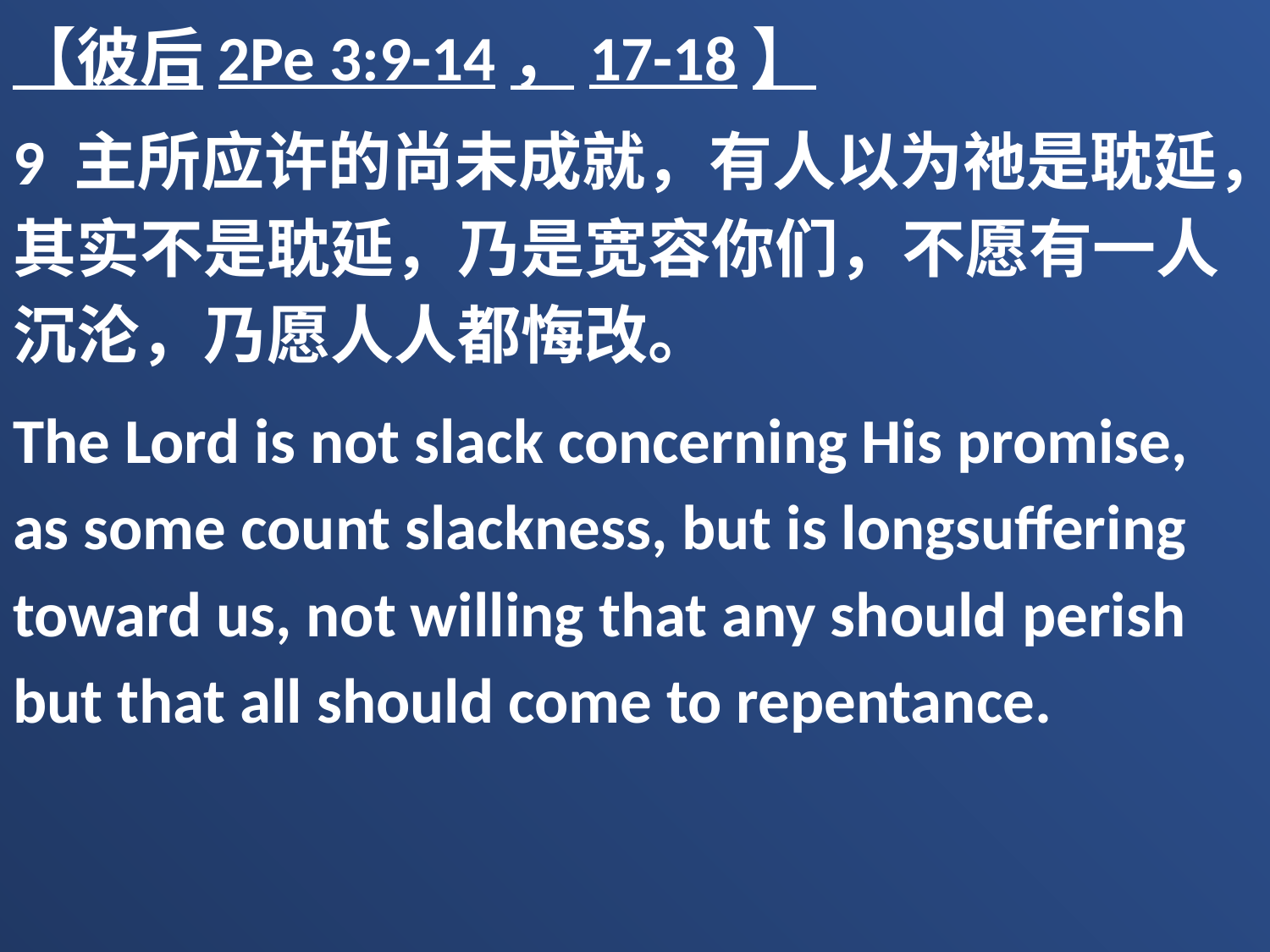

【彼后2Pe 3:9-14，17-18】
9 主所应许的尚未成就，有人以为祂是耽延，其实不是耽延，乃是宽容你们，不愿有一人沉沦，乃愿人人都悔改。
The Lord is not slack concerning His promise, as some count slackness, but is longsuffering toward us, not willing that any should perish but that all should come to repentance.